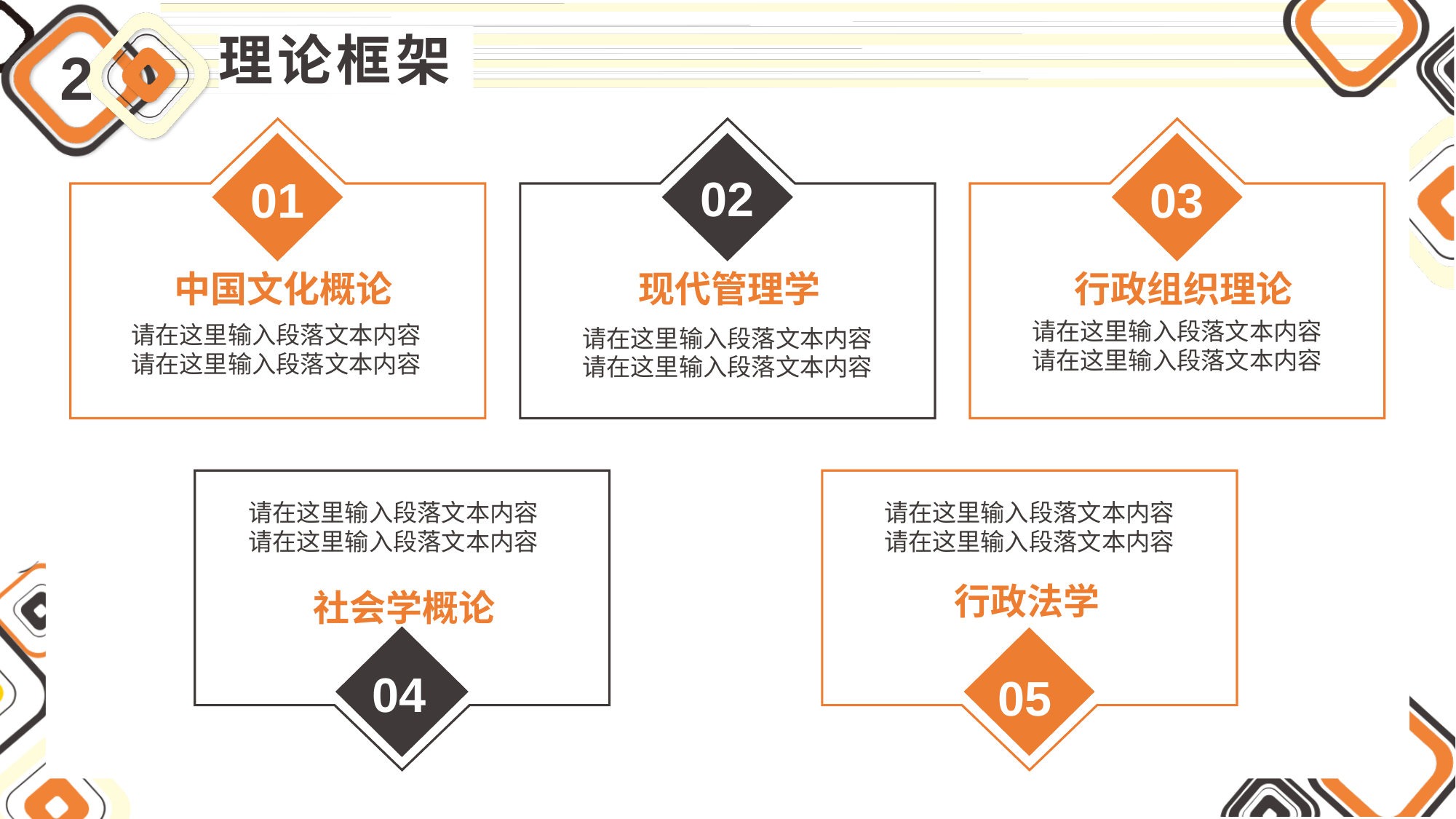

理论框架
2

02
01
03
中国文化概论
现代管理学
行政组织理论
请在这里输入段落文本内容请在这里输入段落文本内容
请在这里输入段落文本内容请在这里输入段落文本内容
请在这里输入段落文本内容请在这里输入段落文本内容

请在这里输入段落文本内容请在这里输入段落文本内容
请在这里输入段落文本内容请在这里输入段落文本内容
行政法学
社会学概论
04
05